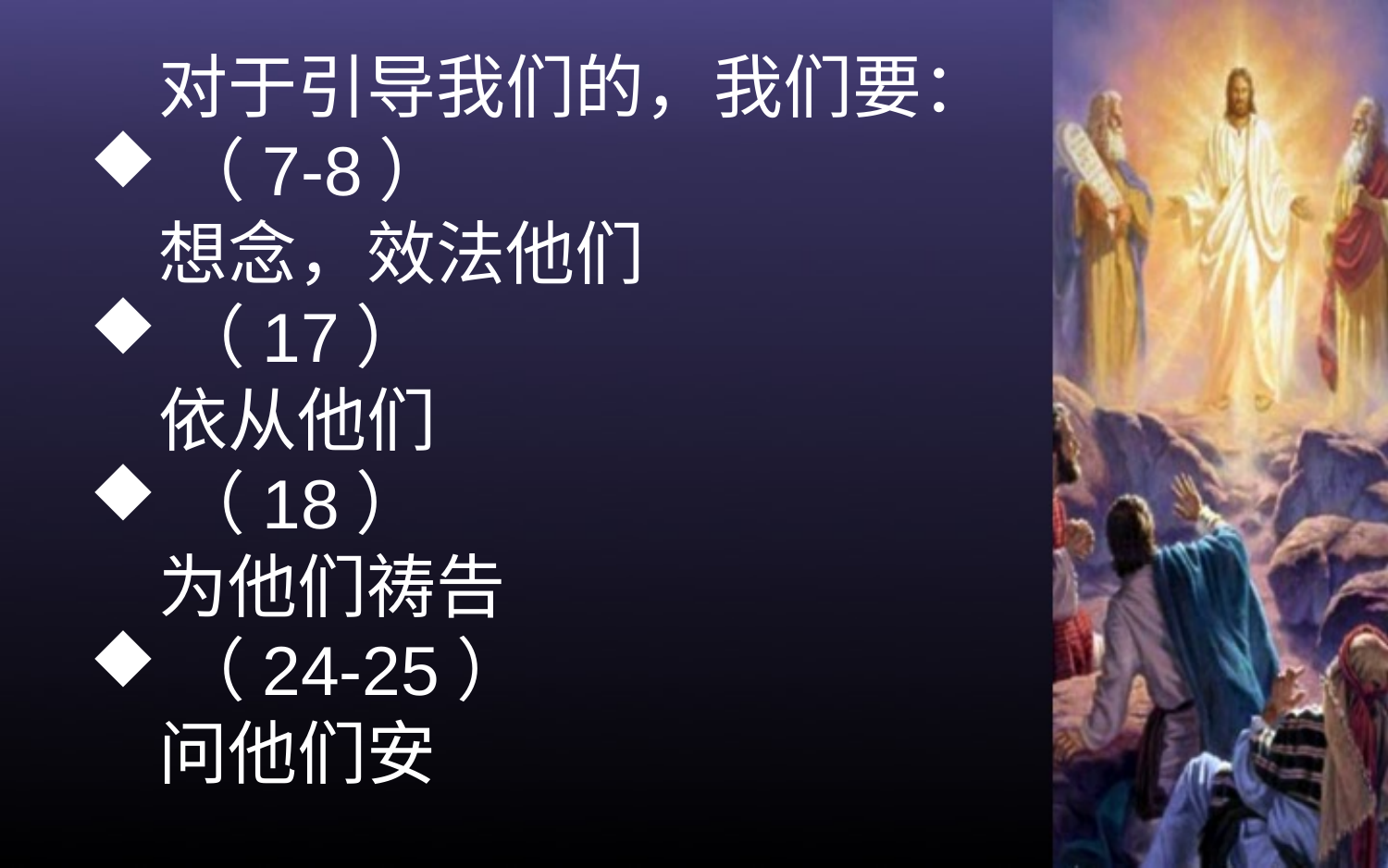

对于引导我们的，我们要：
（7-8）
想念，效法他们
（17）
依从他们
（18）
为他们祷告
（24-25）
问他们安